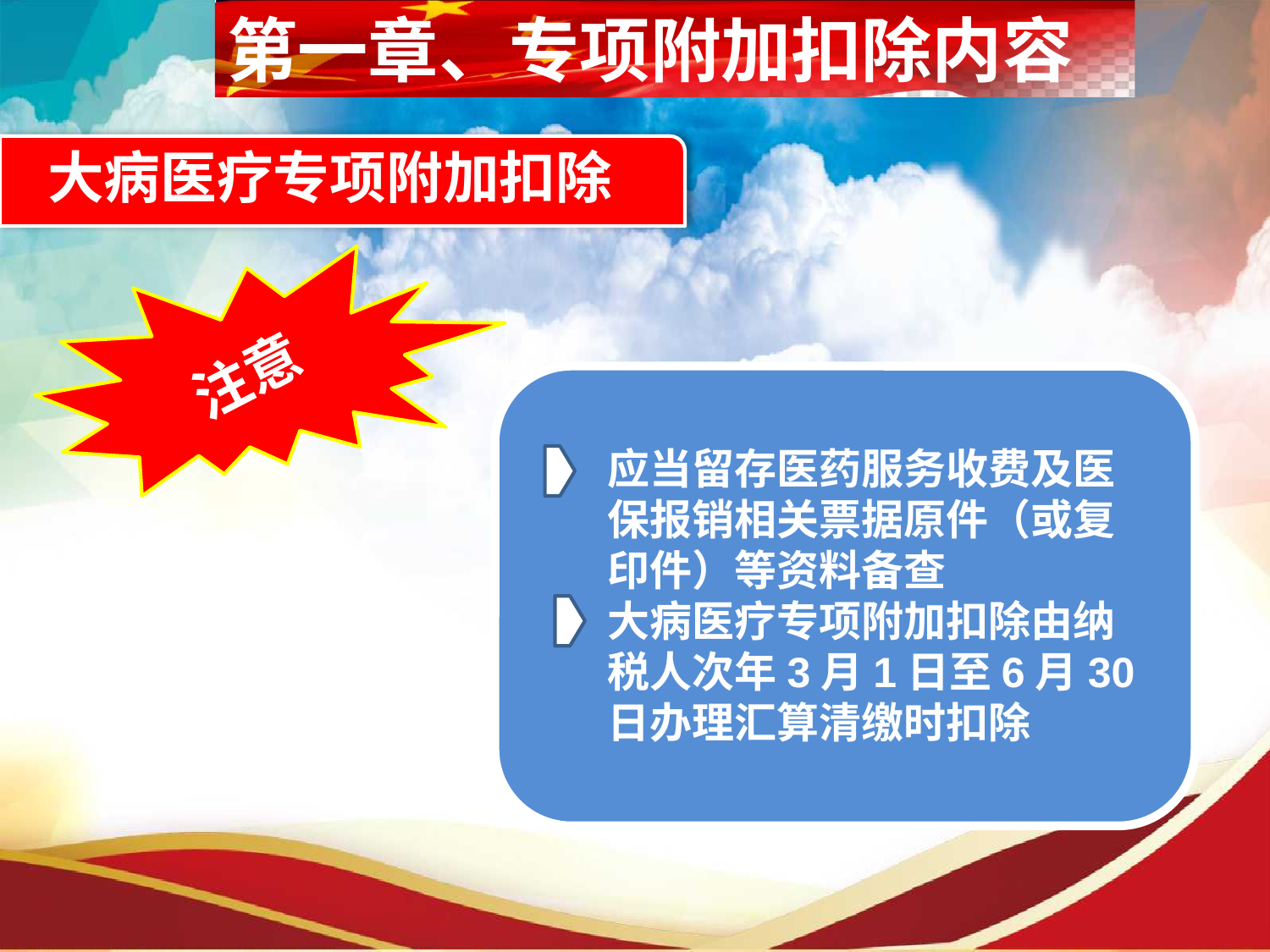

第一章、专项附加扣除内容

大病医疗专项附加扣除

注意

应当留存医药服务收费及医保报销相关票据原件（或复印件）等资料备查
大病医疗专项附加扣除由纳税人次年3月1日至6月30日办理汇算清缴时扣除